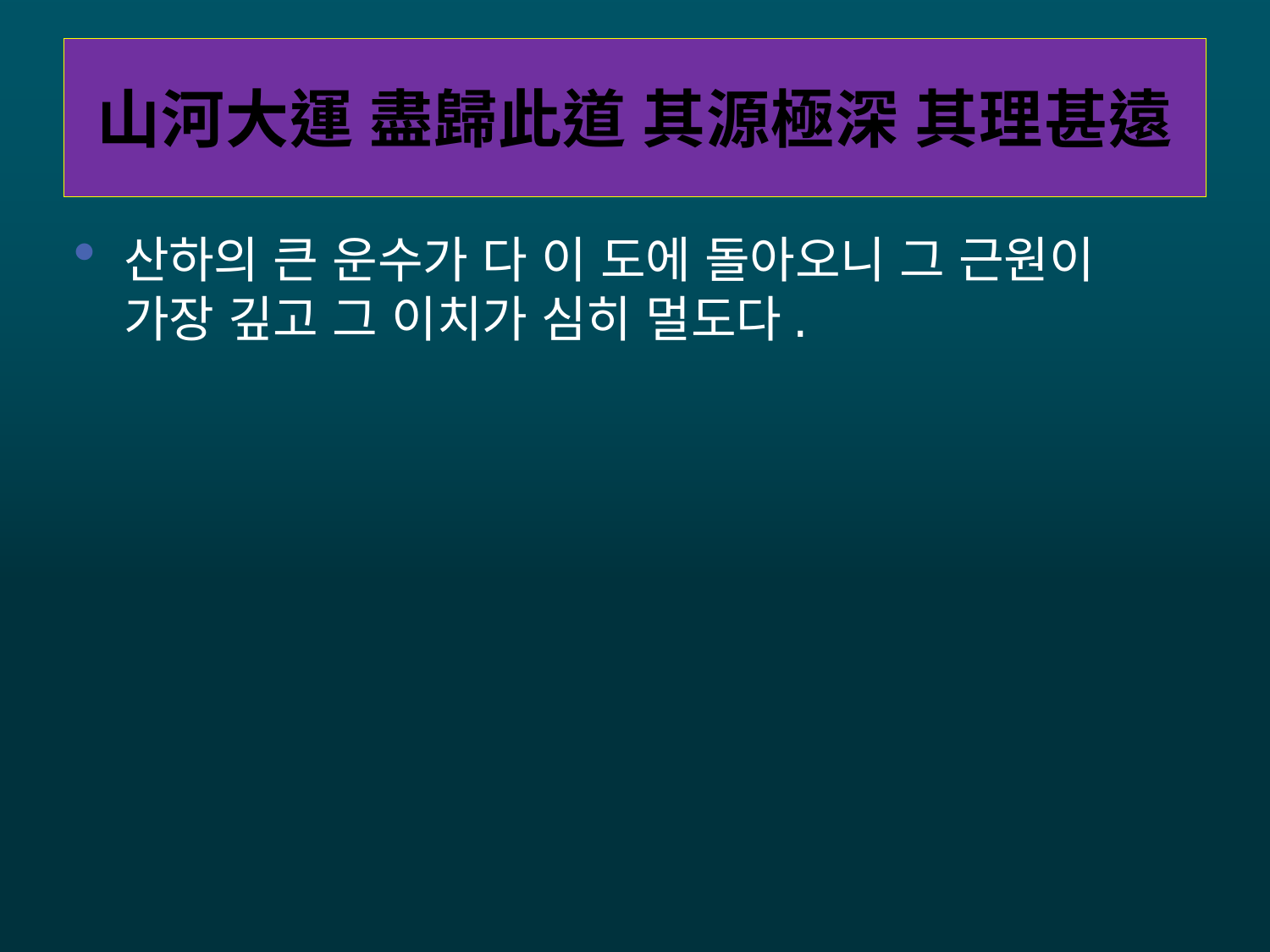

# 山河大運 盡歸此道 其源極深 其理甚遠
산하의 큰 운수가 다 이 도에 돌아오니 그 근원이 가장 깊고 그 이치가 심히 멀도다.